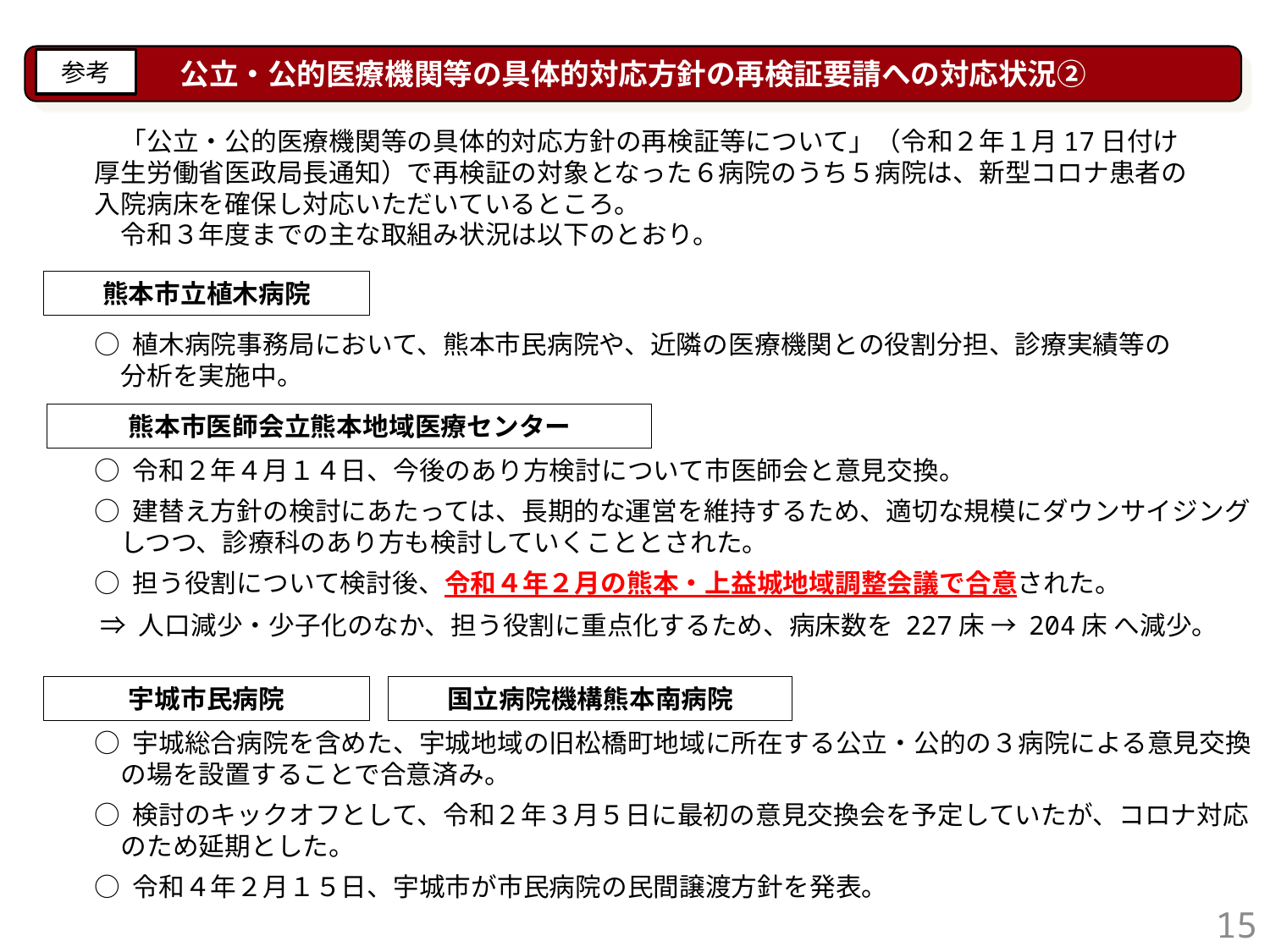

公立・公的医療機関等の具体的対応方針の再検証要請への対応状況②
参考
　「公立・公的医療機関等の具体的対応方針の再検証等について」（令和２年１月17日付け
厚生労働省医政局長通知）で再検証の対象となった６病院のうち５病院は、新型コロナ患者の入院病床を確保し対応いただいているところ。
　令和３年度までの主な取組み状況は以下のとおり。
熊本市立植木病院
○ 植木病院事務局において、熊本市民病院や、近隣の医療機関との役割分担、診療実績等の
　分析を実施中。
熊本市医師会立熊本地域医療センター
○ 令和２年４月１４日、今後のあり方検討について市医師会と意見交換。

○ 建替え方針の検討にあたっては、長期的な運営を維持するため、適切な規模にダウンサイジング
　しつつ、診療科のあり方も検討していくこととされた。

○ 担う役割について検討後、令和４年２月の熊本・上益城地域調整会議で合意された。

 ⇒ 人口減少・少子化のなか、担う役割に重点化するため、病床数を 227床 → 204床 へ減少。
宇城市民病院
国立病院機構熊本南病院
○ 宇城総合病院を含めた、宇城地域の旧松橋町地域に所在する公立・公的の３病院による意見交換
　の場を設置することで合意済み。

○ 検討のキックオフとして、令和２年３月５日に最初の意見交換会を予定していたが、コロナ対応
　のため延期とした。

○ 令和４年２月１５日、宇城市が市民病院の民間譲渡方針を発表。
15